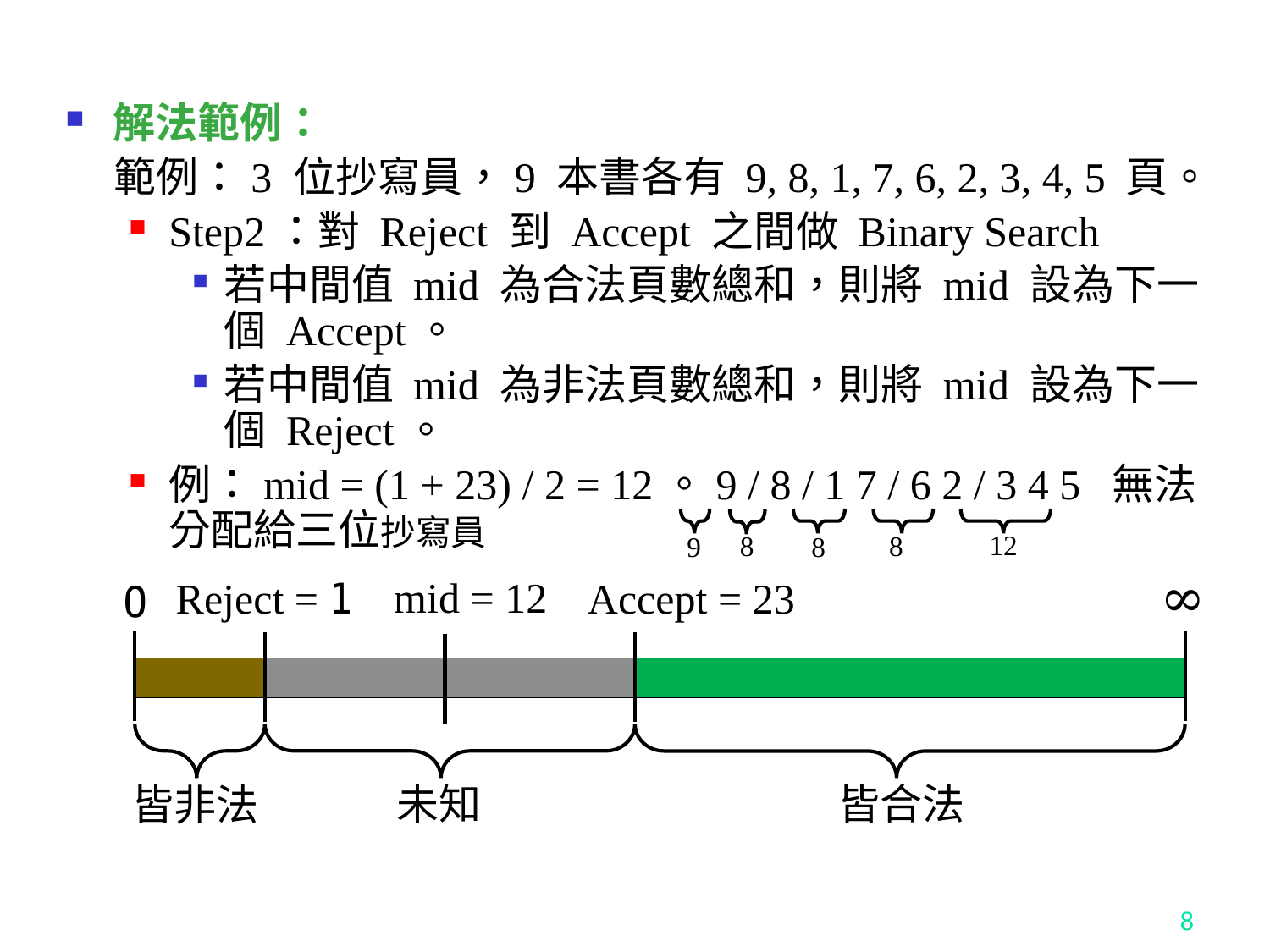

解法範例：
    範例：3 位抄寫員，9 本書各有 9, 8, 1, 7, 6, 2, 3, 4, 5 頁。
Step2：對 Reject 到 Accept 之間做 Binary Search
若中間值 mid 為合法頁數總和，則將 mid 設為下一個 Accept。
若中間值 mid 為非法頁數總和，則將 mid 設為下一個 Reject。
例：mid = (1 + 23) / 2 = 12。9 / 8 / 1 7 / 6 2 / 3 4 5  無法分配給三位抄寫員

9
8
12
8
8
mid = 12

Reject = 1
∞

0

皆合法
未知
皆非法
Accept = 23
8